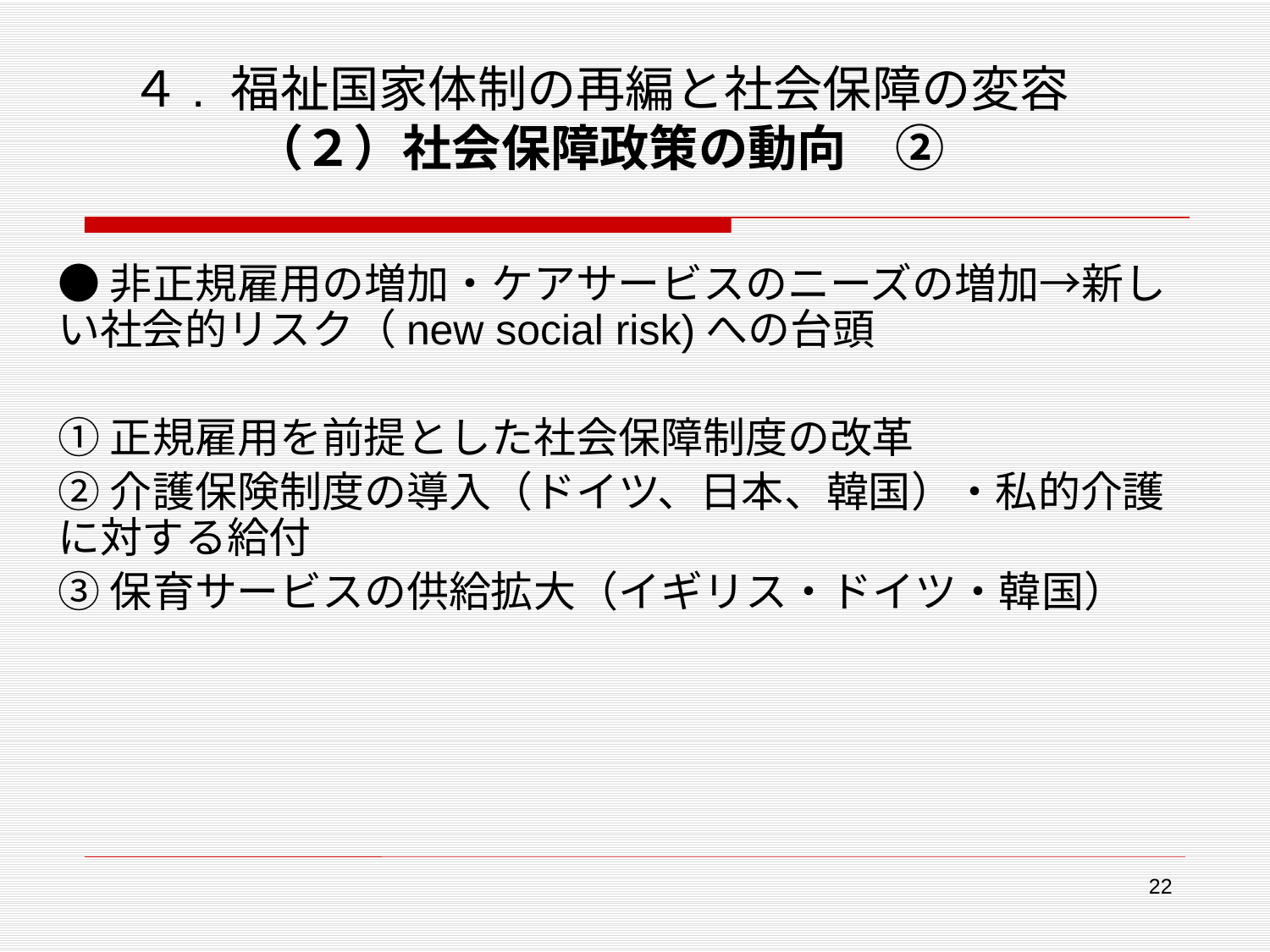

# ４. 福祉国家体制の再編と社会保障の変容 （２）社会保障政策の動向　②
●非正規雇用の増加・ケアサービスのニーズの増加→新しい社会的リスク（new social risk)への台頭

①正規雇用を前提とした社会保障制度の改革
②介護保険制度の導入（ドイツ、日本、韓国）・私的介護に対する給付
③保育サービスの供給拡大（イギリス・ドイツ・韓国）

22